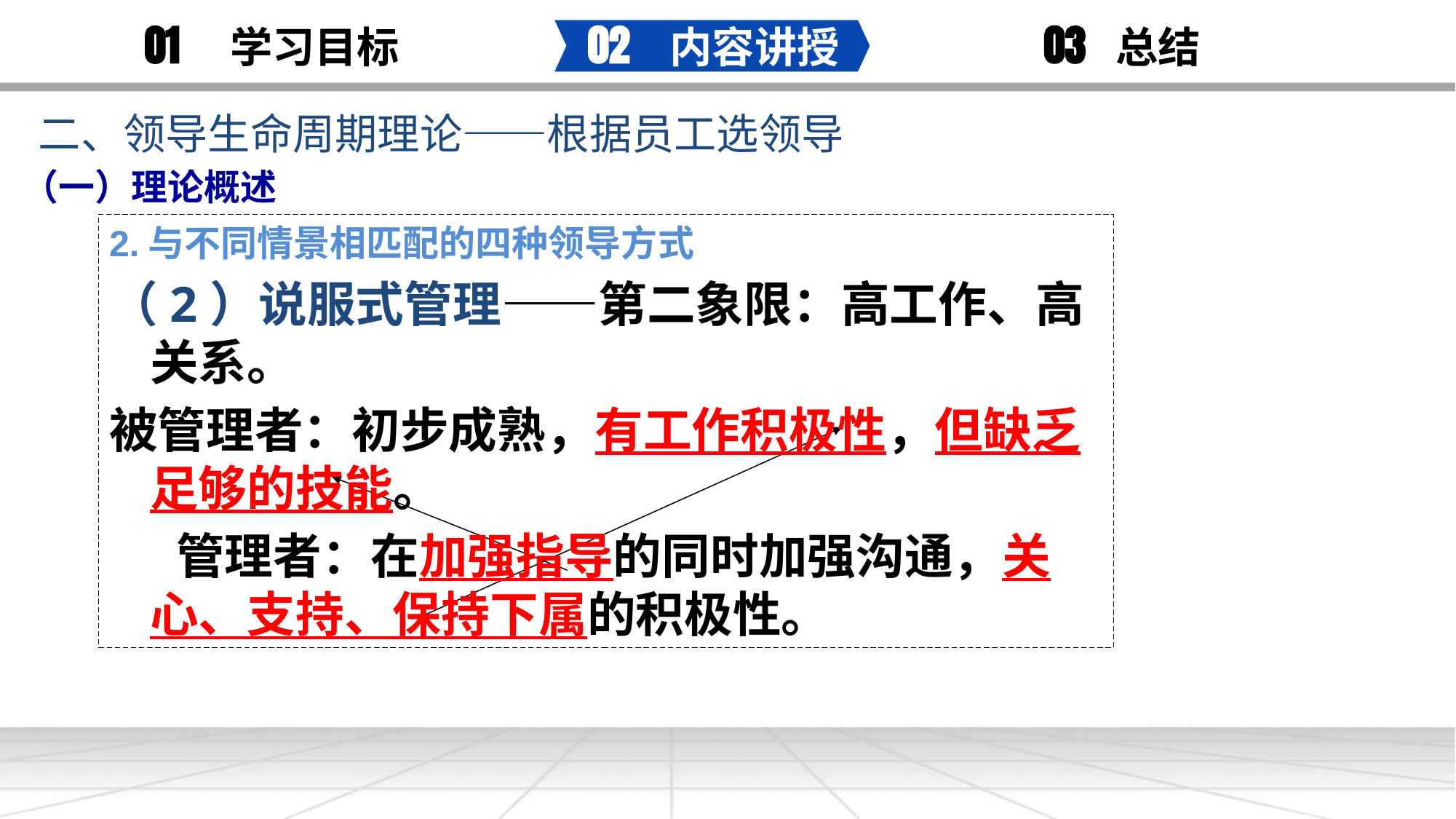

02   内容讲授
03  总结
01    学习目标

二、领导生命周期理论——根据员工选领导
（一）理论概述
2.与不同情景相匹配的四种领导方式
（2）说服式管理——第二象限：高工作、高关系。
被管理者：初步成熟，有工作积极性，但缺乏足够的技能。
     管理者：在加强指导的同时加强沟通，关心、支持、保持下属的积极性。